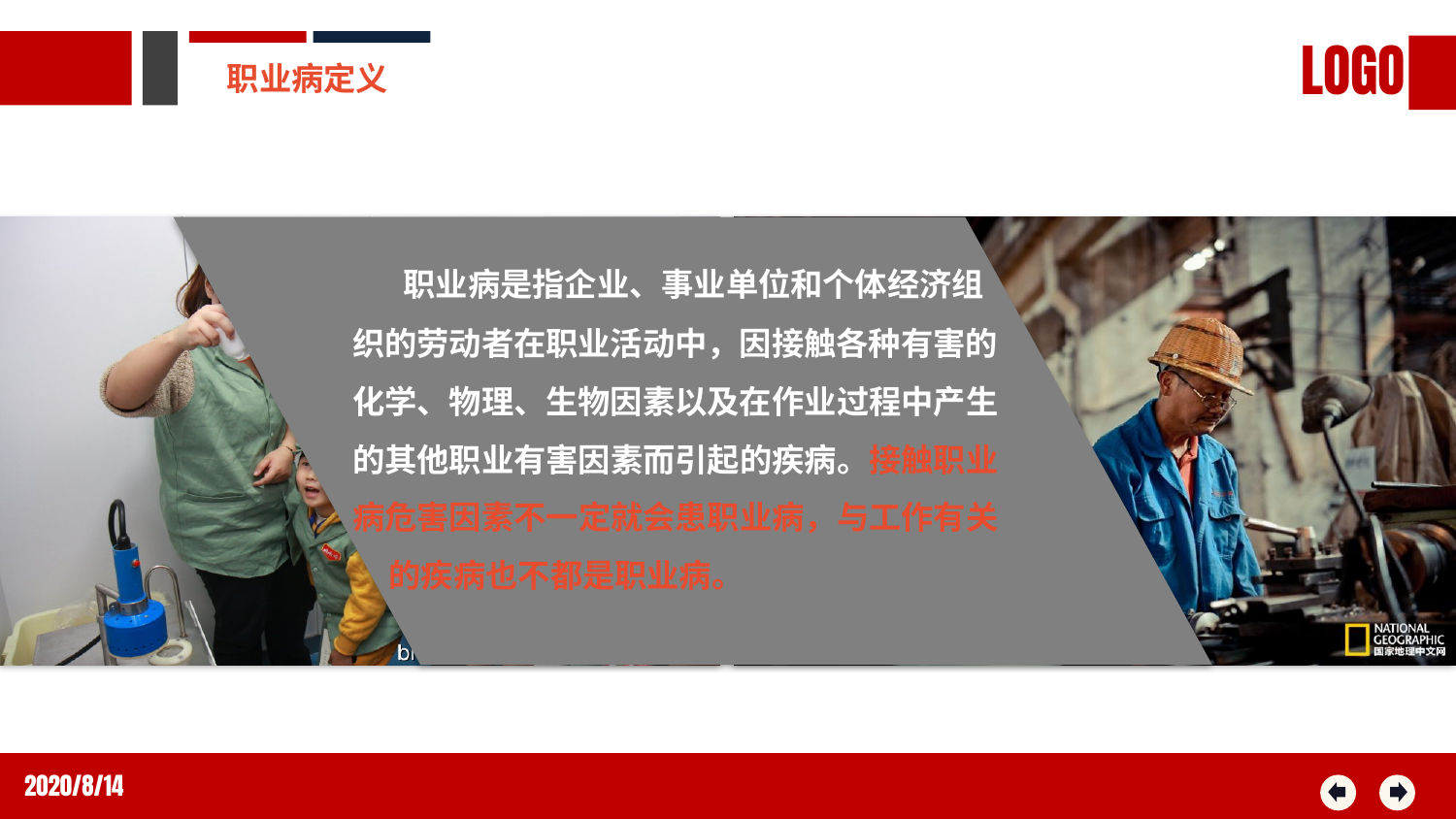

职业病定义

     职业病是指企业、事业单位和个体经济组织的劳动者在职业活动中，因接触各种有害的化学、物理、生物因素以及在作业过程中产生的其他职业有害因素而引起的疾病。接触职业病危害因素不一定就会患职业病，与工作有关        的疾病也不都是职业病。

2020/8/14